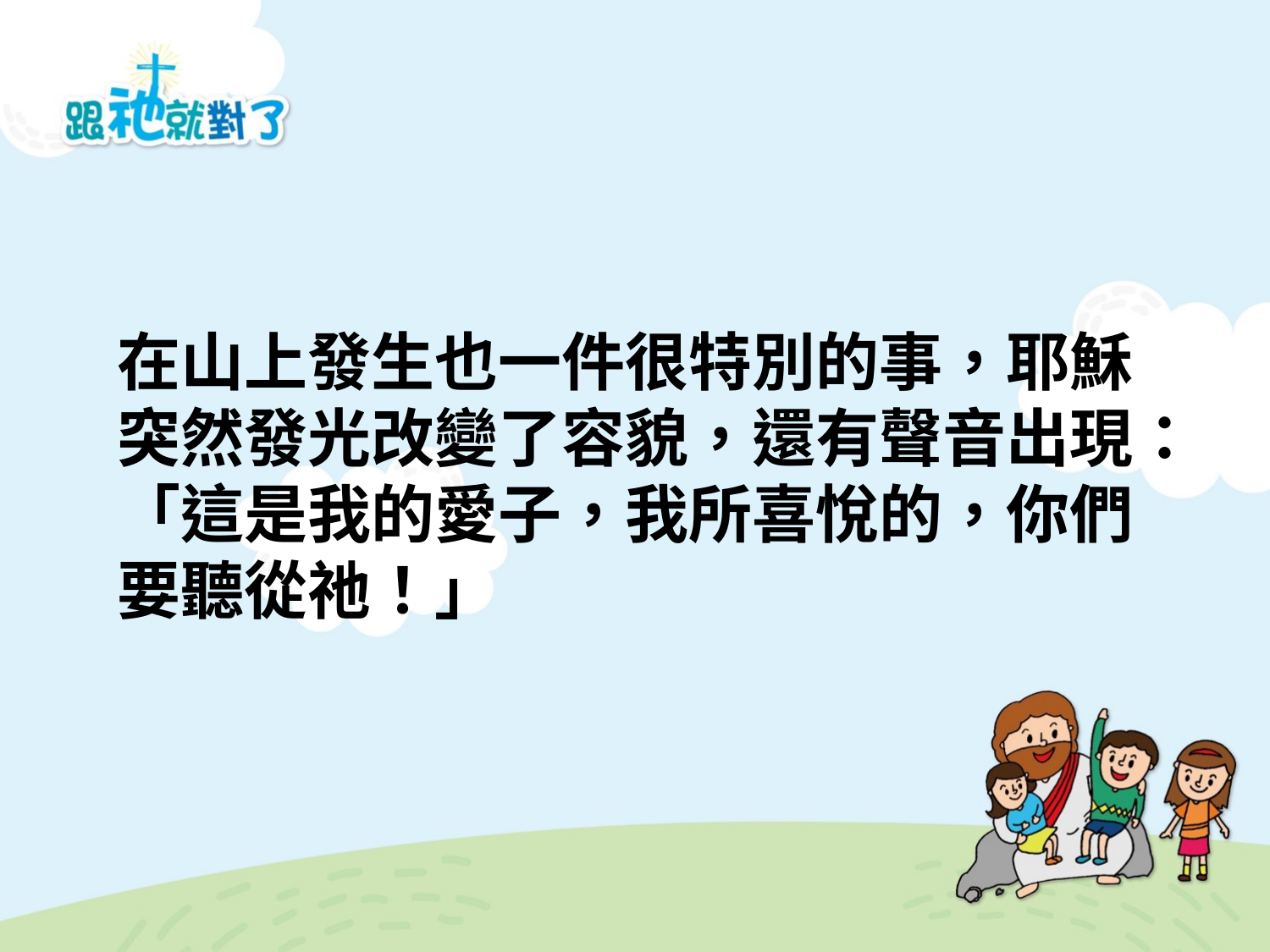

在山上發生也一件很特別的事，耶穌突然發光改變了容貌，還有聲音出現：「這是我的愛子，我所喜悅的，你們要聽從祂！」